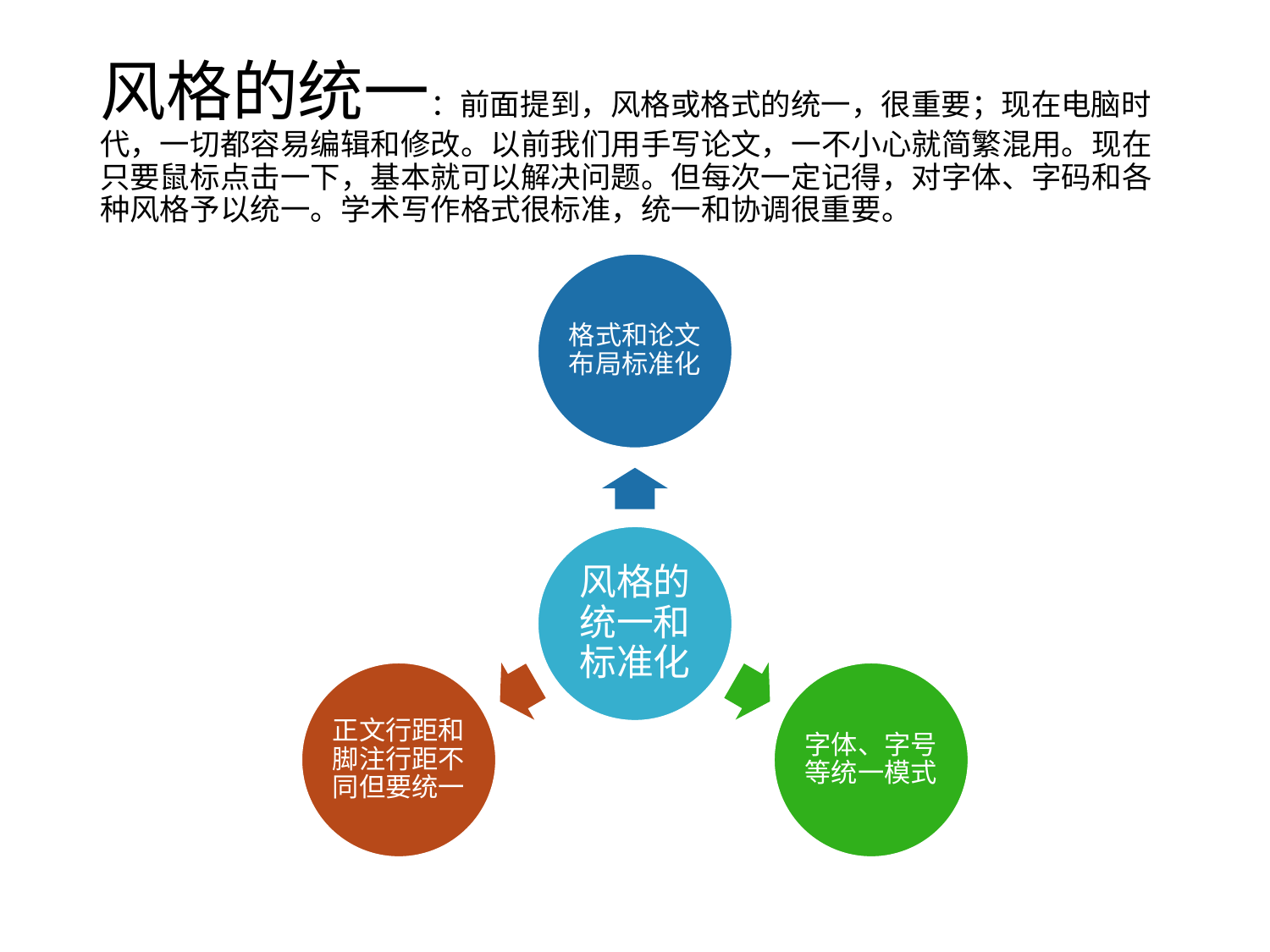

# 风格的统一：前面提到，风格或格式的统一，很重要；现在电脑时代，一切都容易编辑和修改。以前我们用手写论文，一不小心就简繁混用。现在只要鼠标点击一下，基本就可以解决问题。但每次一定记得，对字体、字码和各种风格予以统一。学术写作格式很标准，统一和协调很重要。
风格的统一和标准化

格式和论文布局标准化

字体、字号等统一模式

正文行距和脚注行距不同但要统一